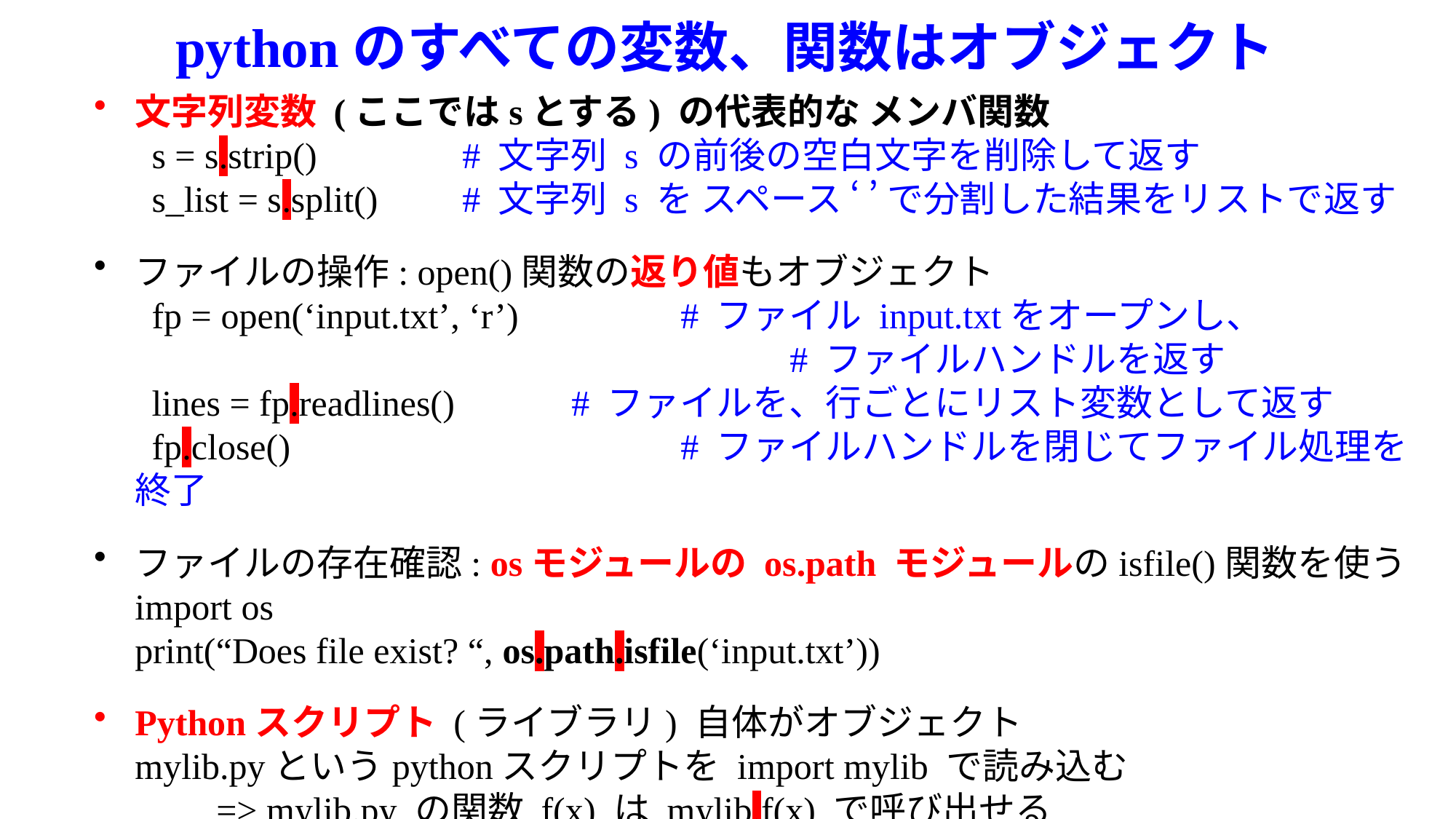

# pythonのすべての変数、関数はオブジェクト
文字列変数 (ここではsとする) の代表的な メンバ関数
 s = s.strip()		# 文字列 s の前後の空白文字を削除して返す
 s_list = s.split()		# 文字列 s を スペース ‘ ’ で分割した結果をリストで返す
ファイルの操作: open()関数の返り値もオブジェクト
 fp = open(‘input.txt’, ‘r’)		# ファイル input.txtをオープンし、
					# ファイルハンドルを返す
 lines = fp.readlines()		# ファイルを、行ごとにリスト変数として返す
 fp.close()				# ファイルハンドルを閉じてファイル処理を終了

ファイルの存在確認: osモジュールの os.path モジュールのisfile()関数を使う
import os
print(“Does file exist? “, os.path.isfile(‘input.txt’))
Pythonスクリプト (ライブラリ) 自体がオブジェクト
mylib.pyというpythonスクリプトを import mylib で読み込む
　　=> mylib.py の関数 f(x) は mylib.f(x) で呼び出せる